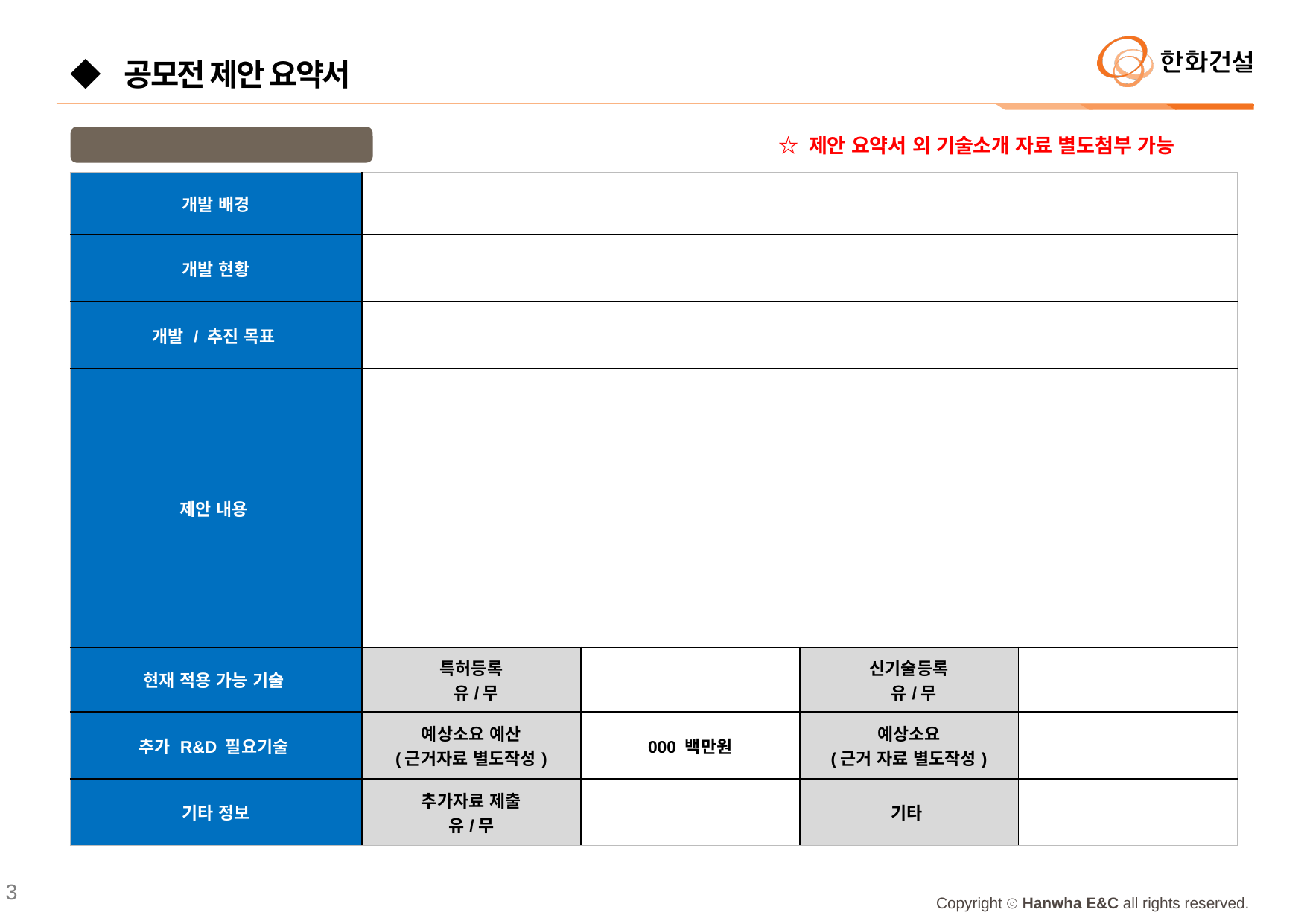

◆  공모전 제안 요약서
■ 제안 내용 요약
☆ 제안 요약서 외 기술소개 자료 별도첨부 가능
| 개발 배경 |  |  |  |  |
| --- | --- | --- | --- | --- |
| 개발 현황 |  |  |  |  |
| 개발 / 추진 목표 |  |  |  |  |
| 제안 내용 |  |  |  |  |
| 현재 적용 가능 기술 | 특허등록 유/무 |  | 신기술등록 유/무 |  |
| 추가 R&D 필요기술 | 예상소요 예산 (근거자료 별도작성) | 000 백만원 | 예상소요 (근거 자료 별도작성) |  |
| 기타 정보 | 추가자료 제출 유/무 |  | 기타 |  |